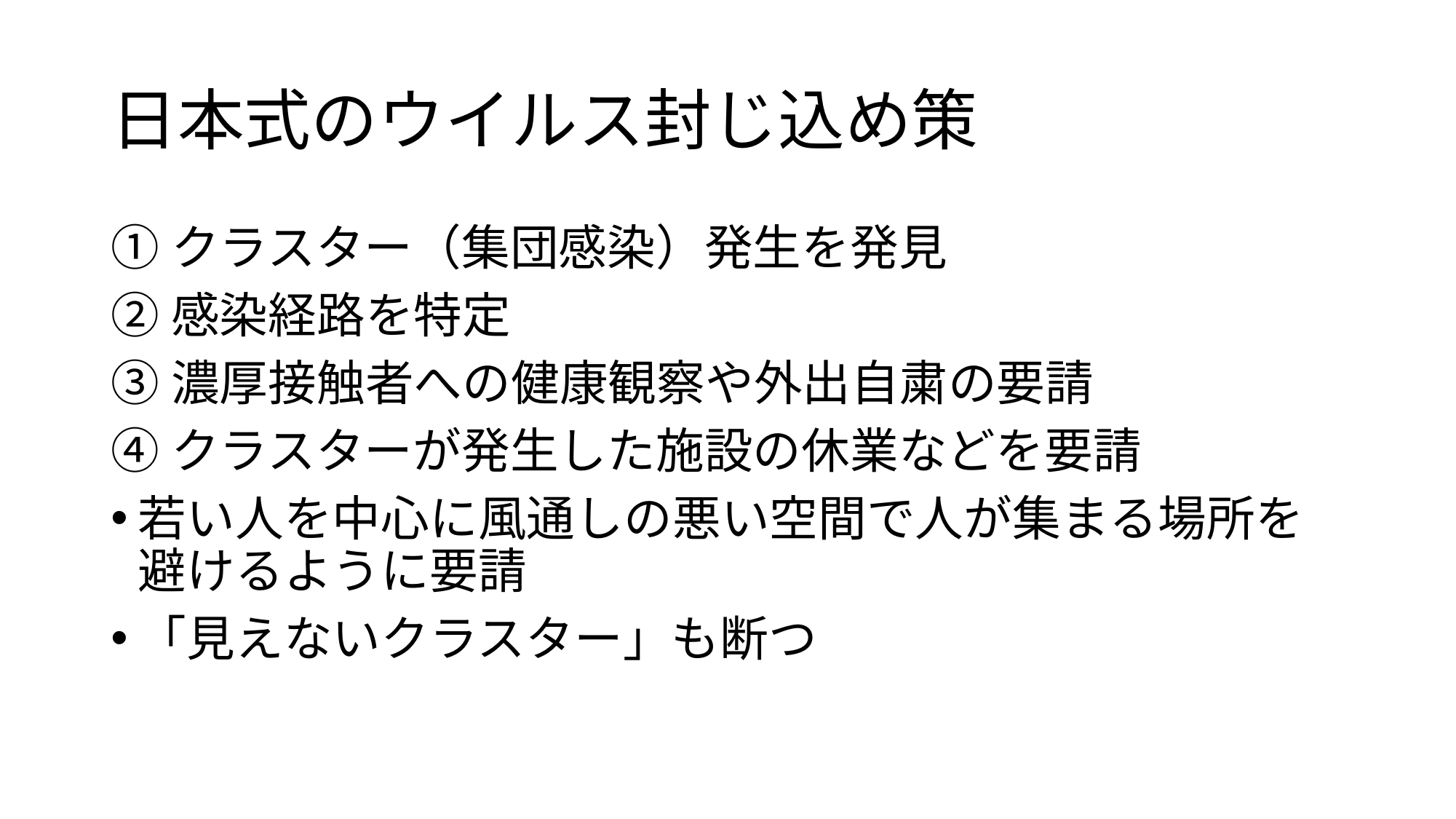

# 日本式のウイルス封じ込め策
①クラスター（集団感染）発生を発見
②感染経路を特定
③濃厚接触者への健康観察や外出自粛の要請
④クラスターが発生した施設の休業などを要請
若い人を中心に風通しの悪い空間で人が集まる場所を避けるように要請
「見えないクラスター」も断つ